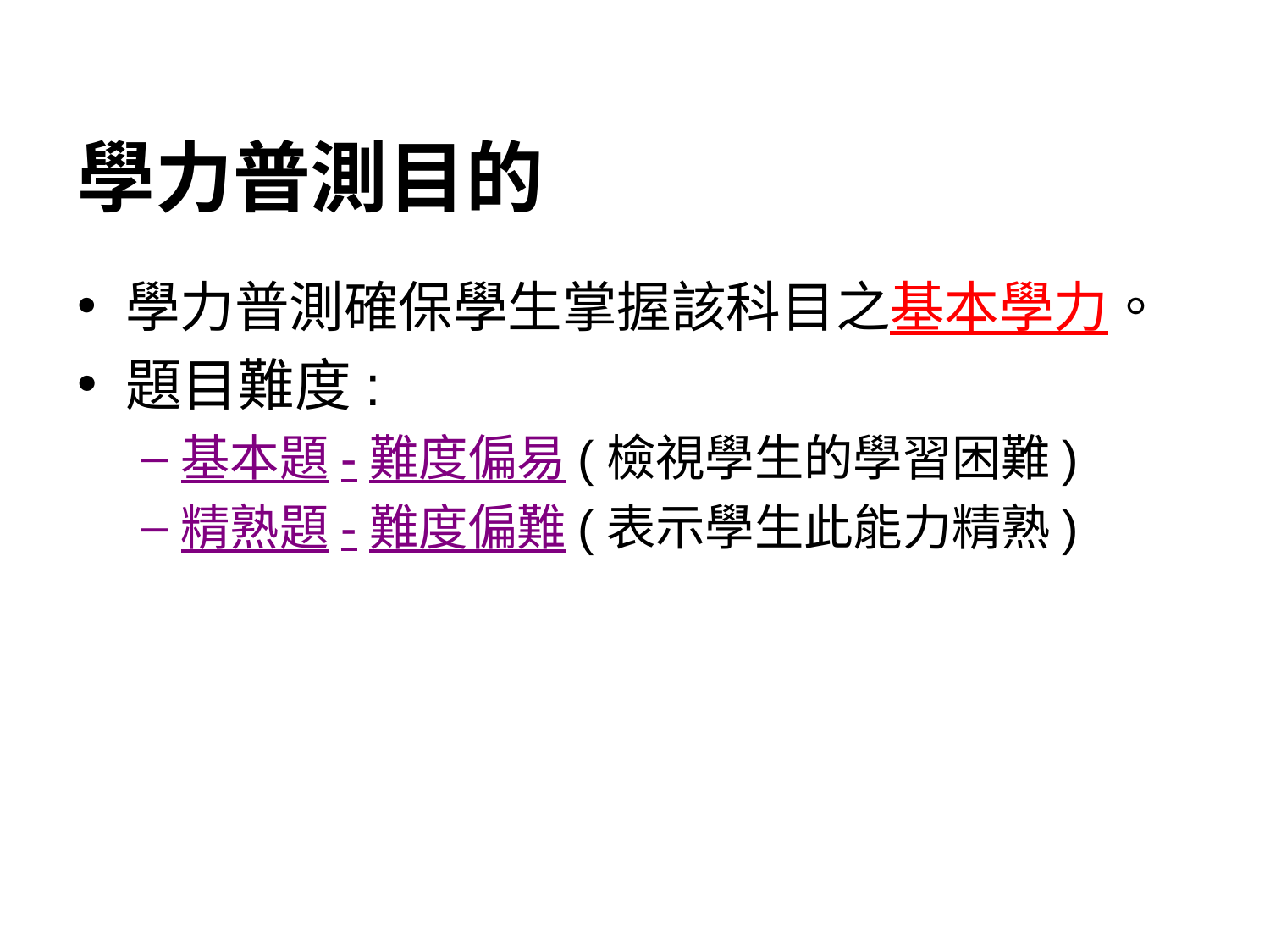

學力普測目的
學力普測確保學生掌握該科目之基本學力。
題目難度:
基本題-難度偏易(檢視學生的學習困難)
精熟題-難度偏難(表示學生此能力精熟)